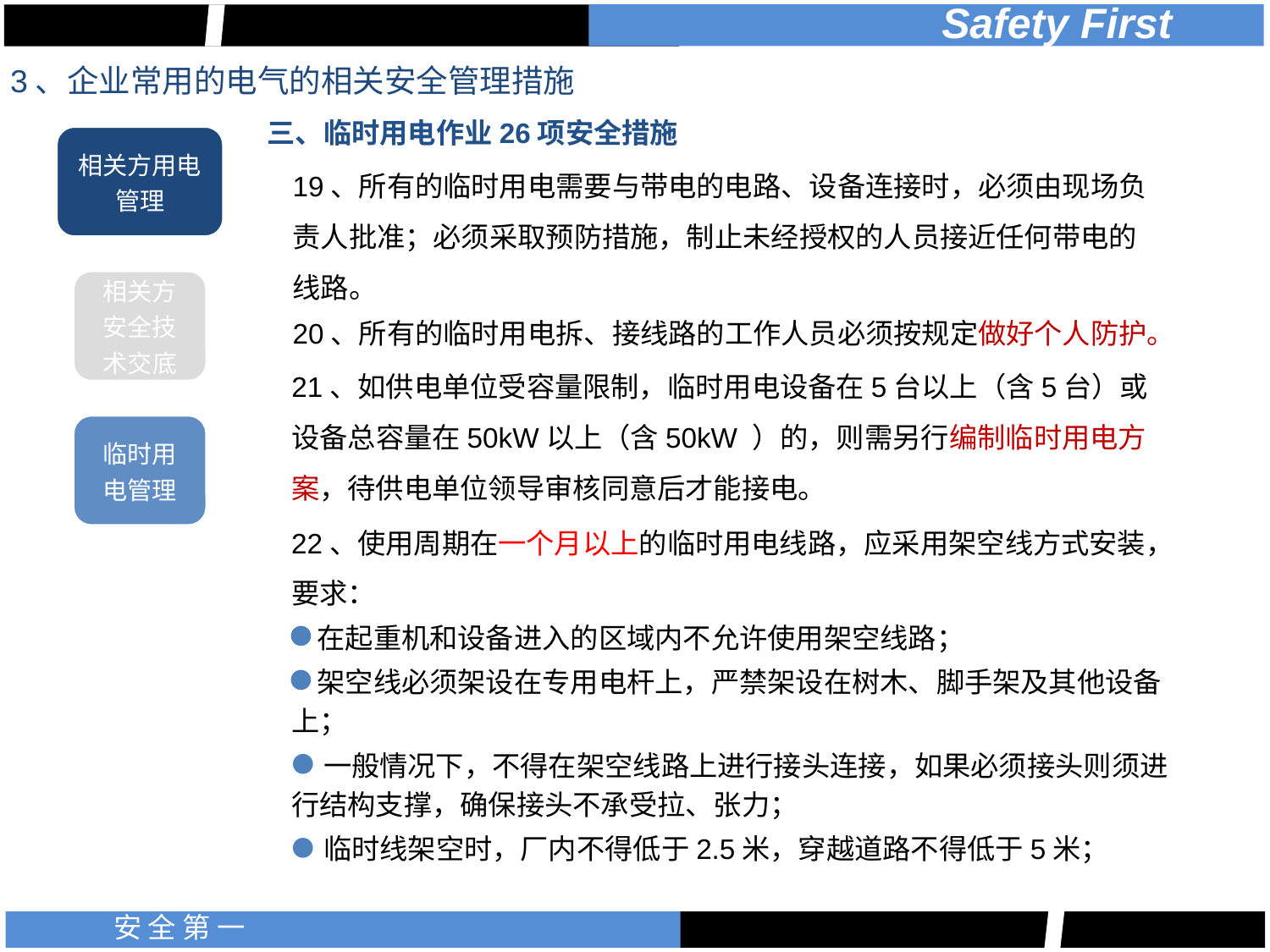

3、企业常用的电气的相关安全管理措施
三、临时用电作业26项安全措施
相关方用电管理
相关方安全技术交底
临时用电管理
19、所有的临时用电需要与带电的电路、设备连接时，必须由现场负责人批准；必须采取预防措施，制止未经授权的人员接近任何带电的线路。
20、所有的临时用电拆、接线路的工作人员必须按规定做好个人防护。
21、如供电单位受容量限制，临时用电设备在5台以上（含5台）或设备总容量在50kW以上（含50kW ）的，则需另行编制临时用电方案，待供电单位领导审核同意后才能接电。
22、使用周期在一个月以上的临时用电线路，应采用架空线方式安装，要求：
   在起重机和设备进入的区域内不允许使用架空线路；
   架空线必须架设在专用电杆上，严禁架设在树木、脚手架及其他设备上；
    一般情况下，不得在架空线路上进行接头连接，如果必须接头则须进行结构支撑，确保接头不承受拉、张力；
    临时线架空时，厂内不得低于2.5米，穿越道路不得低于5米；